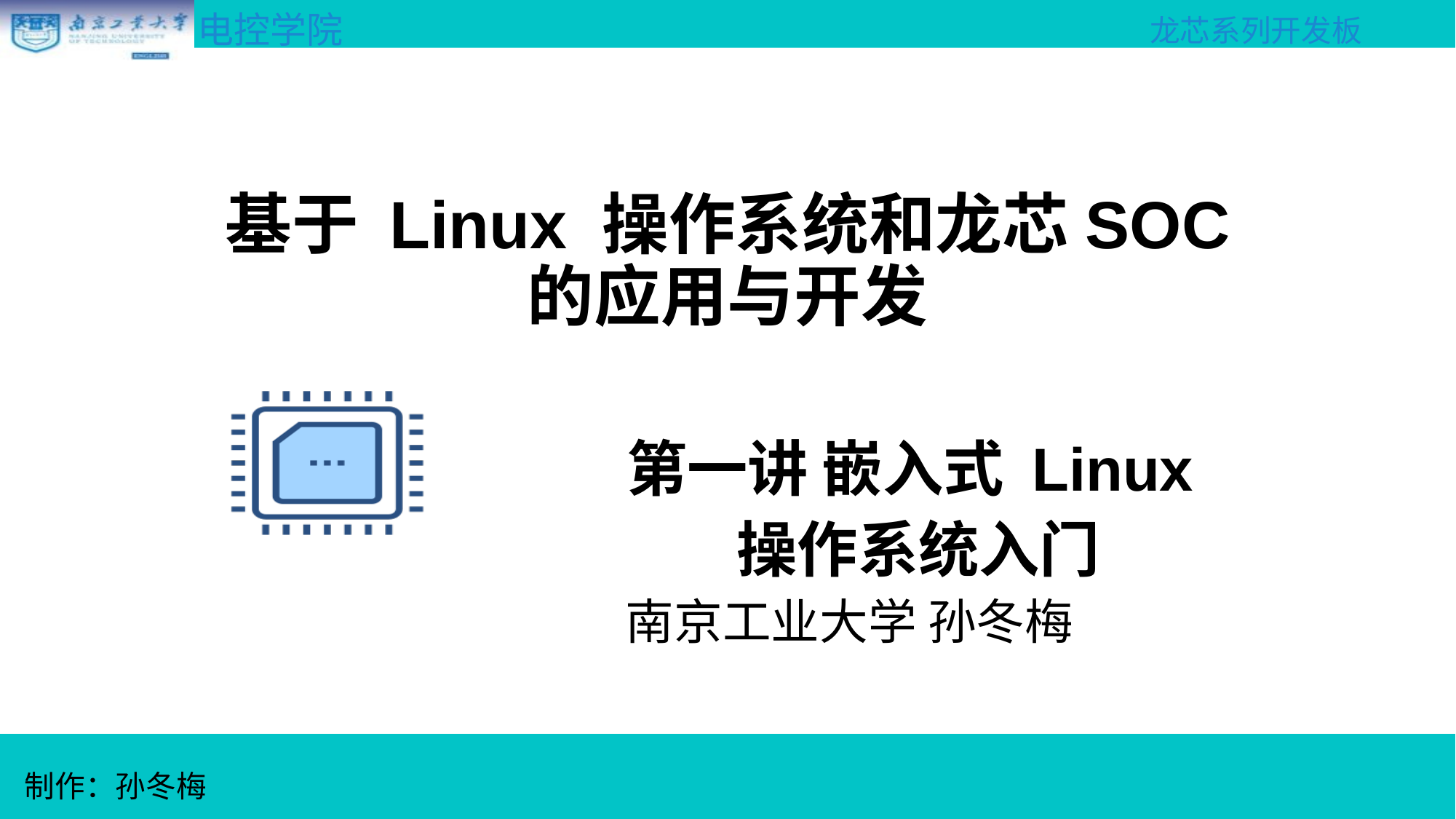

基于 Linux 操作系统和龙芯SOC
的应用与开发
第一讲 嵌入式 Linux
操作系统入门
南京工业大学 孙冬梅